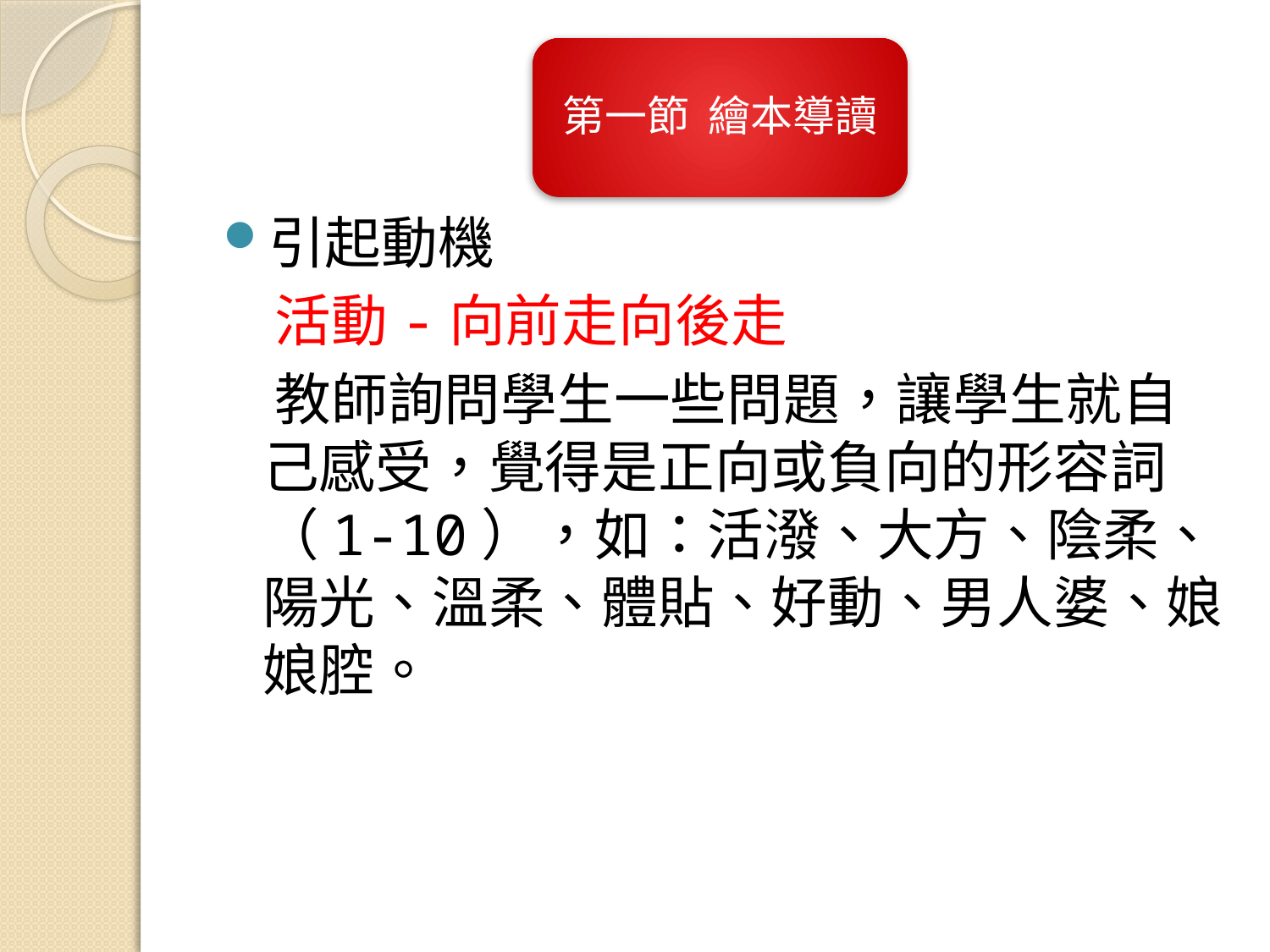

第一節  繪本導讀
引起動機
   活動-向前走向後走
   教師詢問學生一些問題，讓學生就自己感受，覺得是正向或負向的形容詞（1-10），如：活潑、大方、陰柔、陽光、溫柔、體貼、好動、男人婆、娘娘腔。